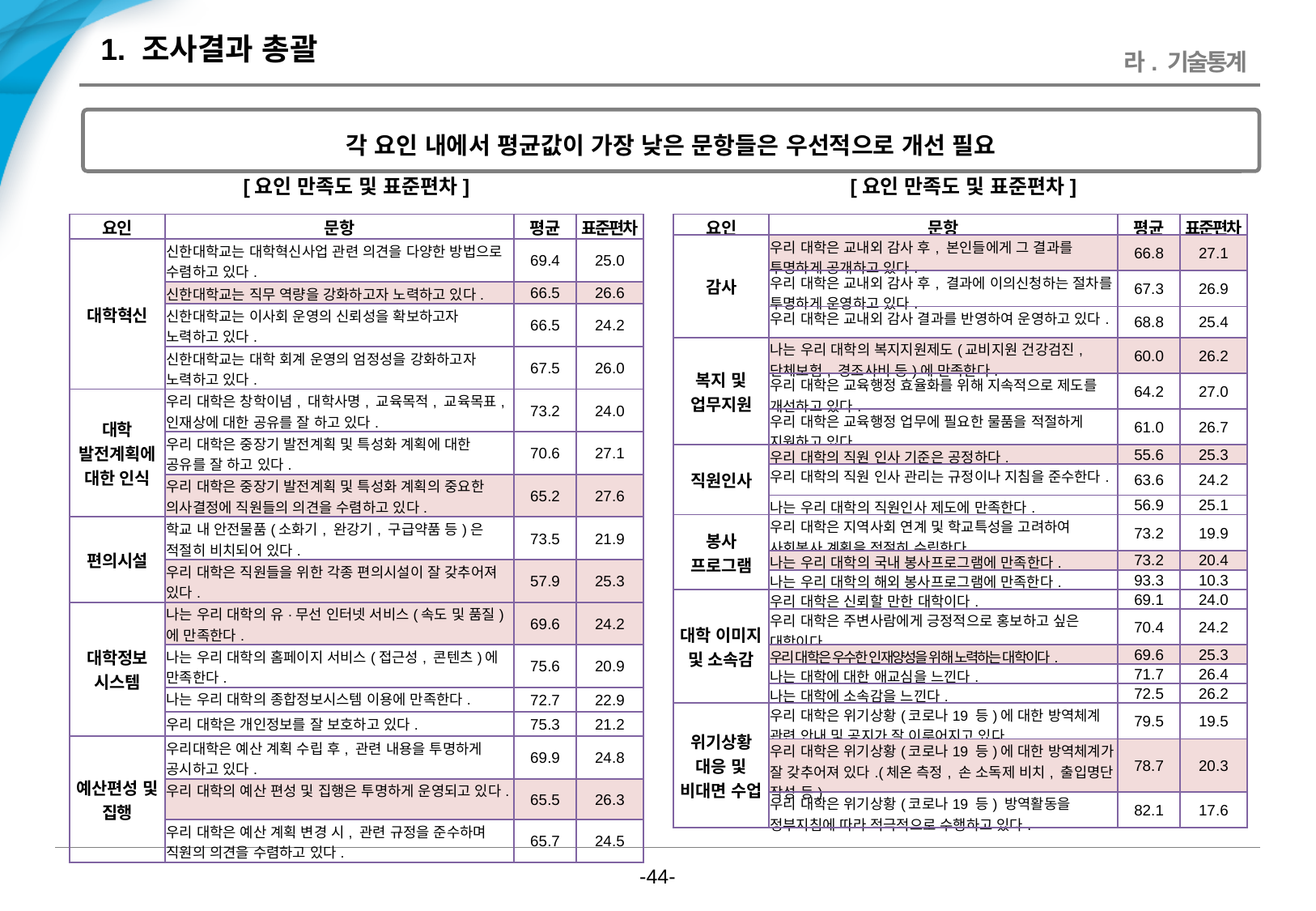

# 1. 조사결과 총괄
라. 기술통계
각 요인 내에서 평균값이 가장 낮은 문항들은 우선적으로 개선 필요
[요인 만족도 및 표준편차]
[요인 만족도 및 표준편차]
| 요인 | 문항 | 평균 | 표준편차 |
| --- | --- | --- | --- |
| 대학혁신 | 신한대학교는 대학혁신사업 관련 의견을 다양한 방법으로 수렴하고 있다. | 69.4 | 25.0 |
|  | 신한대학교는 직무 역량을 강화하고자 노력하고 있다. | 66.5 | 26.6 |
|  | 신한대학교는 이사회 운영의 신뢰성을 확보하고자 노력하고 있다. | 66.5 | 24.2 |
|  | 신한대학교는 대학 회계 운영의 엄정성을 강화하고자 노력하고 있다. | 67.5 | 26.0 |
| 대학 발전계획에 대한 인식 | 우리 대학은 창학이념, 대학사명, 교육목적, 교육목표, 인재상에 대한 공유를 잘 하고 있다. | 73.2 | 24.0 |
|  | 우리 대학은 중장기 발전계획 및 특성화 계획에 대한 공유를 잘 하고 있다. | 70.6 | 27.1 |
|  | 우리 대학은 중장기 발전계획 및 특성화 계획의 중요한 의사결정에 직원들의 의견을 수렴하고 있다. | 65.2 | 27.6 |
| 편의시설 | 학교 내 안전물품(소화기, 완강기, 구급약품 등)은 적절히 비치되어 있다. | 73.5 | 21.9 |
|  | 우리 대학은 직원들을 위한 각종 편의시설이 잘 갖추어져 있다. | 57.9 | 25.3 |
| 대학정보 시스템 | 나는 우리 대학의 유·무선 인터넷 서비스(속도 및 품질)에 만족한다. | 69.6 | 24.2 |
|  | 나는 우리 대학의 홈페이지 서비스(접근성, 콘텐츠)에 만족한다. | 75.6 | 20.9 |
|  | 나는 우리 대학의 종합정보시스템 이용에 만족한다. | 72.7 | 22.9 |
|  | 우리 대학은 개인정보를 잘 보호하고 있다. | 75.3 | 21.2 |
| 예산편성 및 집행 | 우리대학은 예산 계획 수립 후, 관련 내용을 투명하게 공시하고 있다. | 69.9 | 24.8 |
|  | 우리 대학의 예산 편성 및 집행은 투명하게 운영되고 있다. | 65.5 | 26.3 |
|  | 우리 대학은 예산 계획 변경 시, 관련 규정을 준수하며 직원의 의견을 수렴하고 있다. | 65.7 | 24.5 |
| 요인 | 문항 | 평균 | 표준편차 |
| --- | --- | --- | --- |
| 감사 | 우리 대학은 교내외 감사 후, 본인들에게 그 결과를 투명하게 공개하고 있다. | 66.8 | 27.1 |
|  | 우리 대학은 교내외 감사 후, 결과에 이의신청하는 절차를 투명하게 운영하고 있다. | 67.3 | 26.9 |
|  | 우리 대학은 교내외 감사 결과를 반영하여 운영하고 있다. | 68.8 | 25.4 |
| 복지 및 업무지원 | 나는 우리 대학의 복지지원제도(교비지원 건강검진, 단체보험, 경조사비 등)에 만족한다. | 60.0 | 26.2 |
|  | 우리 대학은 교육행정 효율화를 위해 지속적으로 제도를 개선하고 있다. | 64.2 | 27.0 |
|  | 우리 대학은 교육행정 업무에 필요한 물품을 적절하게 지원하고 있다. | 61.0 | 26.7 |
| 직원인사 | 우리 대학의 직원 인사 기준은 공정하다. | 55.6 | 25.3 |
|  | 우리 대학의 직원 인사 관리는 규정이나 지침을 준수한다. | 63.6 | 24.2 |
|  | 나는 우리 대학의 직원인사 제도에 만족한다. | 56.9 | 25.1 |
| 봉사 프로그램 | 우리 대학은 지역사회 연계 및 학교특성을 고려하여 사회봉사 계획을 적절히 수립한다. | 73.2 | 19.9 |
|  | 나는 우리 대학의 국내 봉사프로그램에 만족한다. | 73.2 | 20.4 |
|  | 나는 우리 대학의 해외 봉사프로그램에 만족한다. | 93.3 | 10.3 |
| 대학 이미지 및 소속감 | 우리 대학은 신뢰할 만한 대학이다. | 69.1 | 24.0 |
|  | 우리 대학은 주변사람에게 긍정적으로 홍보하고 싶은 대학이다. | 70.4 | 24.2 |
|  | 우리 대학은 우수한 인재양성을 위해 노력하는 대학이다. | 69.6 | 25.3 |
|  | 나는 대학에 대한 애교심을 느낀다. | 71.7 | 26.4 |
|  | 나는 대학에 소속감을 느낀다. | 72.5 | 26.2 |
| 위기상황 대응 및 비대면 수업 | 우리 대학은 위기상황(코로나19 등)에 대한 방역체계 관련 안내 및 공지가 잘 이루어지고 있다. | 79.5 | 19.5 |
|  | 우리 대학은 위기상황(코로나19 등)에 대한 방역체계가 잘 갖추어져 있다.(체온 측정, 손 소독제 비치, 출입명단 작성 등) | 78.7 | 20.3 |
|  | 우리 대학은 위기상황(코로나19 등) 방역활동을 정부지침에 따라 적극적으로 수행하고 있다. | 82.1 | 17.6 |
-44-